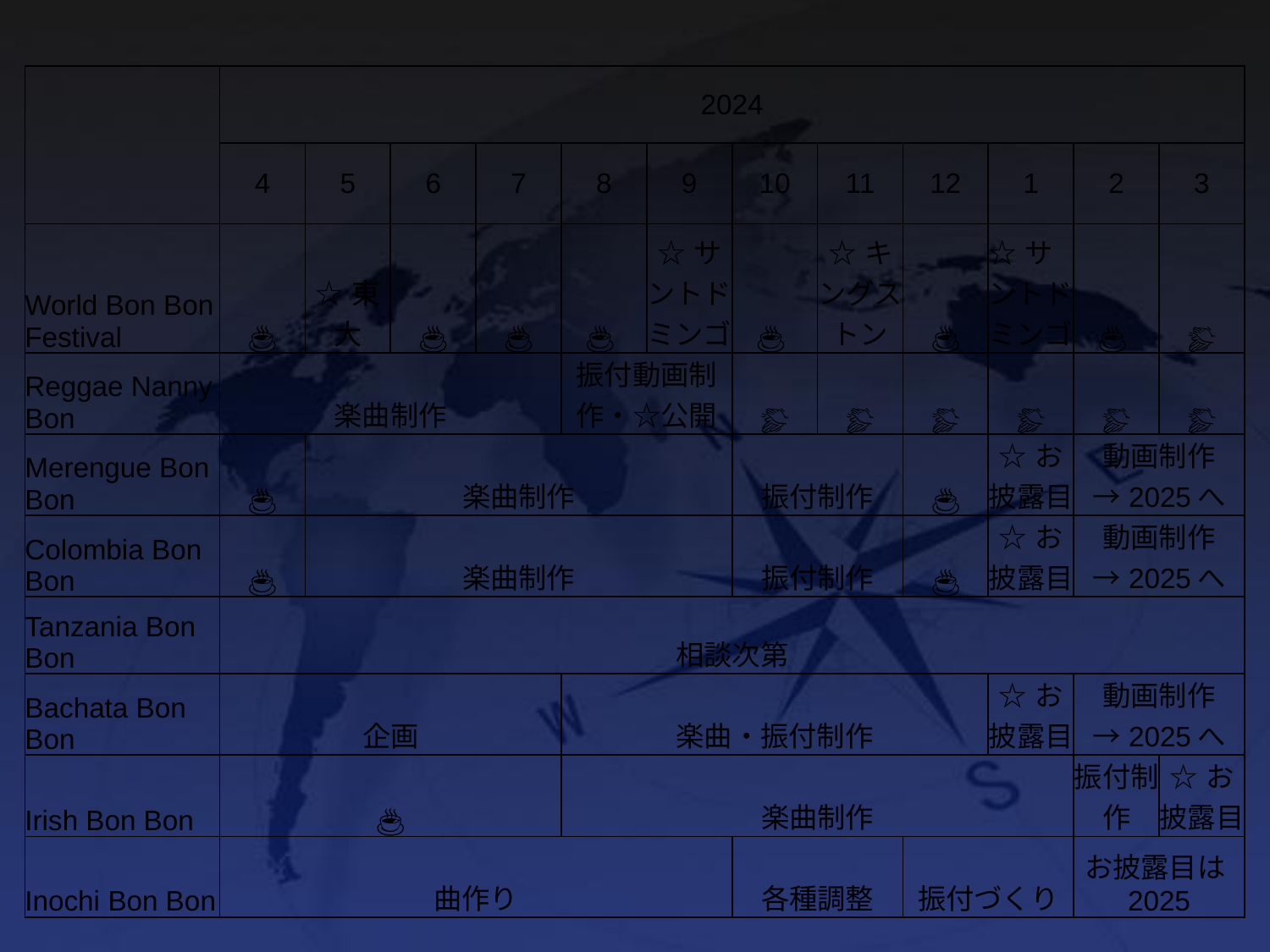

|  | 2024 |  |  |  |  |  |  |  |  |  |  |  |
| --- | --- | --- | --- | --- | --- | --- | --- | --- | --- | --- | --- | --- |
|  | 4 | 5 | 6 | 7 | 8 | 9 | 10 | 11 | 12 | 1 | 2 | 3 |
| World Bon Bon Festival | 🍵 | ☆東大 | 🍵 | 🍵 | 🍵 | ☆サントドミンゴ | 🍵 | ☆キングストン | 🍵 | ☆サントドミンゴ | 🍵 | 👏 |
| Reggae Nanny Bon | 楽曲制作 |  |  |  | 振付動画制作・☆公開 |  | 👏 | 👏 | 👏 | 👏 | 👏 | 👏 |
| Merengue Bon Bon | 🍵 | 楽曲制作 |  |  |  |  | 振付制作 |  | 🍵 | ☆お披露目 | 動画制作→2025へ |  |
| Colombia Bon Bon | 🍵 | 楽曲制作 |  |  |  |  | 振付制作 |  | 🍵 | ☆お披露目 | 動画制作→2025へ |  |
| Tanzania Bon Bon | 相談次第 |  |  |  |  |  |  |  |  |  |  |  |
| Bachata Bon Bon | 企画 |  |  |  | 楽曲・振付制作 |  |  |  |  | ☆お披露目 | 動画制作→2025へ |  |
| Irish Bon Bon | 🍵 |  |  |  | 楽曲制作 |  |  |  |  |  | 振付制作 | ☆お披露目 |
| Inochi Bon Bon | 曲作り |  |  |  |  |  | 各種調整 |  | 振付づくり |  | お披露目は2025 |  |